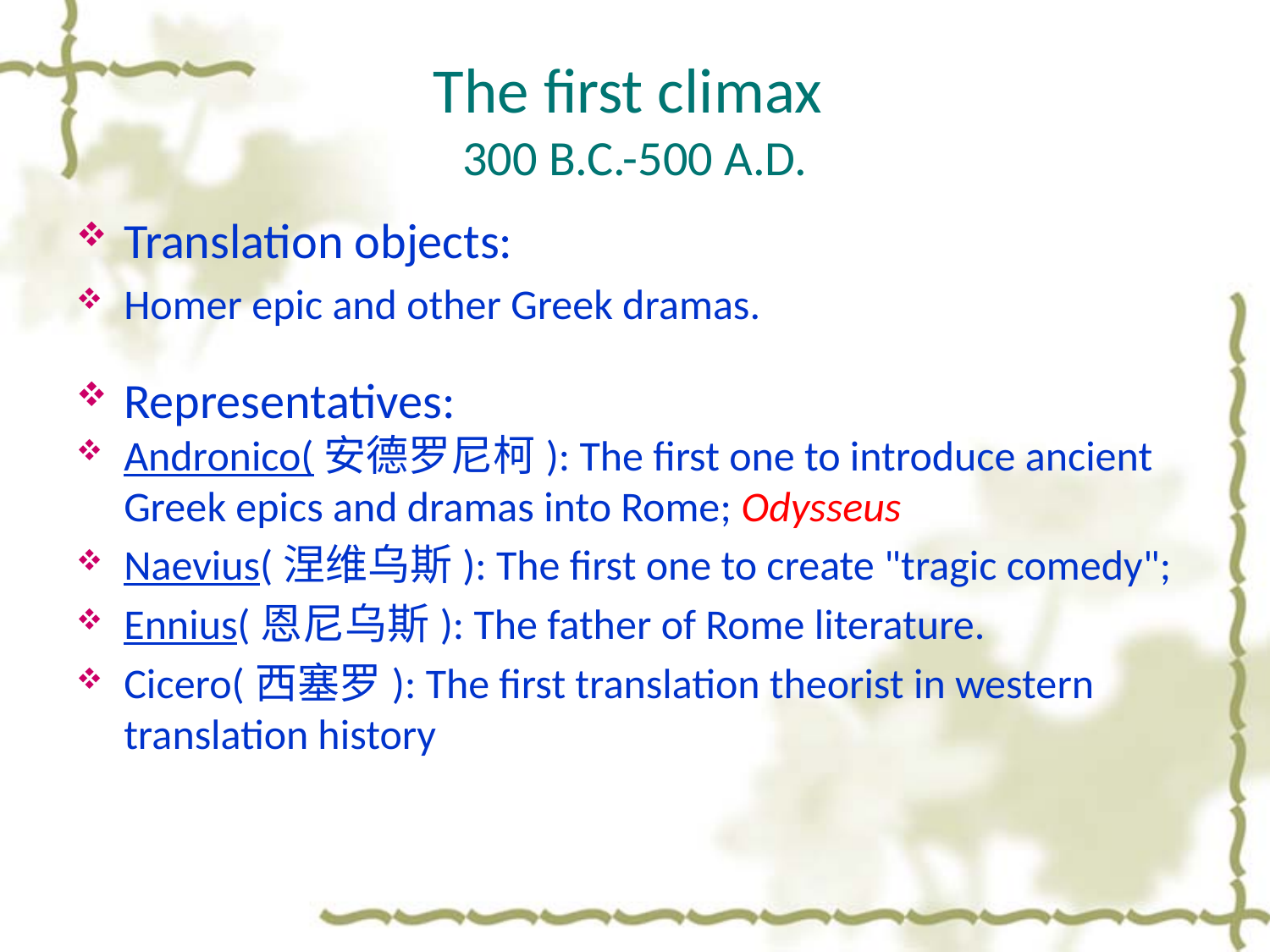

The first climax
300 B.C.-500 A.D.
Translation objects:
Homer epic and other Greek dramas.

Representatives:
Andronico(安德罗尼柯): The first one to introduce ancient Greek epics and dramas into Rome; Odysseus
Naevius(涅维乌斯): The first one to create "tragic comedy";
Ennius(恩尼乌斯): The father of Rome literature.
Cicero(西塞罗): The first translation theorist in western translation history